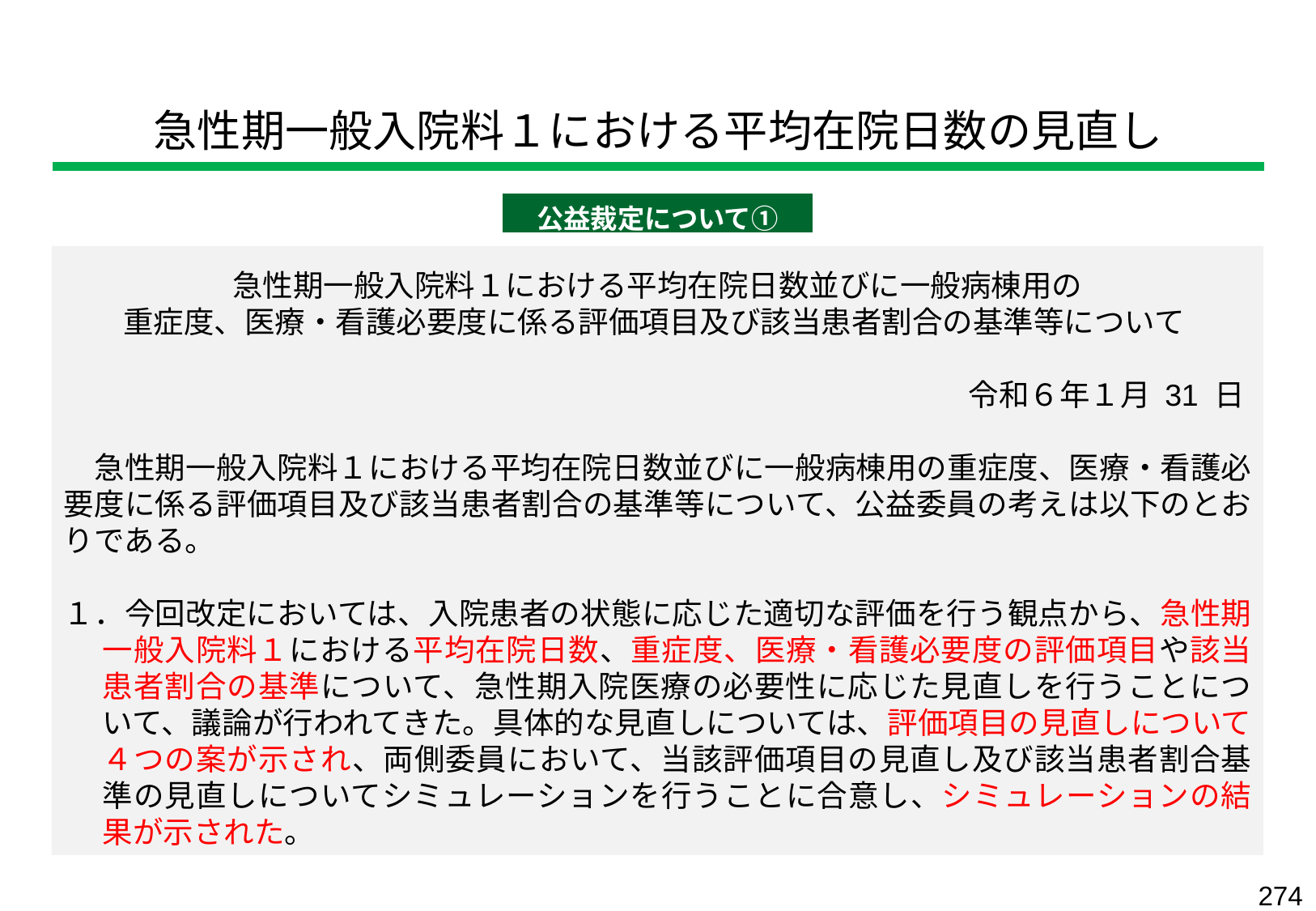

| 急性期一般入院料１における平均在院日数の見直し |
| --- |
| 公益裁定について① |
| --- |

急性期一般入院料１における平均在院日数並びに一般病棟用の
重症度、医療・看護必要度に係る評価項目及び該当患者割合の基準等について

令和６年１月 31 日

　急性期一般入院料１における平均在院日数並びに一般病棟用の重症度、医療・看護必要度に係る評価項目及び該当患者割合の基準等について、公益委員の考えは以下のとおりである。

１．今回改定においては、入院患者の状態に応じた適切な評価を行う観点から、急性期一般入院料１における平均在院日数、重症度、医療・看護必要度の評価項目や該当患者割合の基準について、急性期入院医療の必要性に応じた見直しを行うことについて、議論が行われてきた。具体的な見直しについては、評価項目の見直しについて４つの案が示され、両側委員において、当該評価項目の見直し及び該当患者割合基準の見直しについてシミュレーションを行うことに合意し、シミュレーションの結果が示された。
274